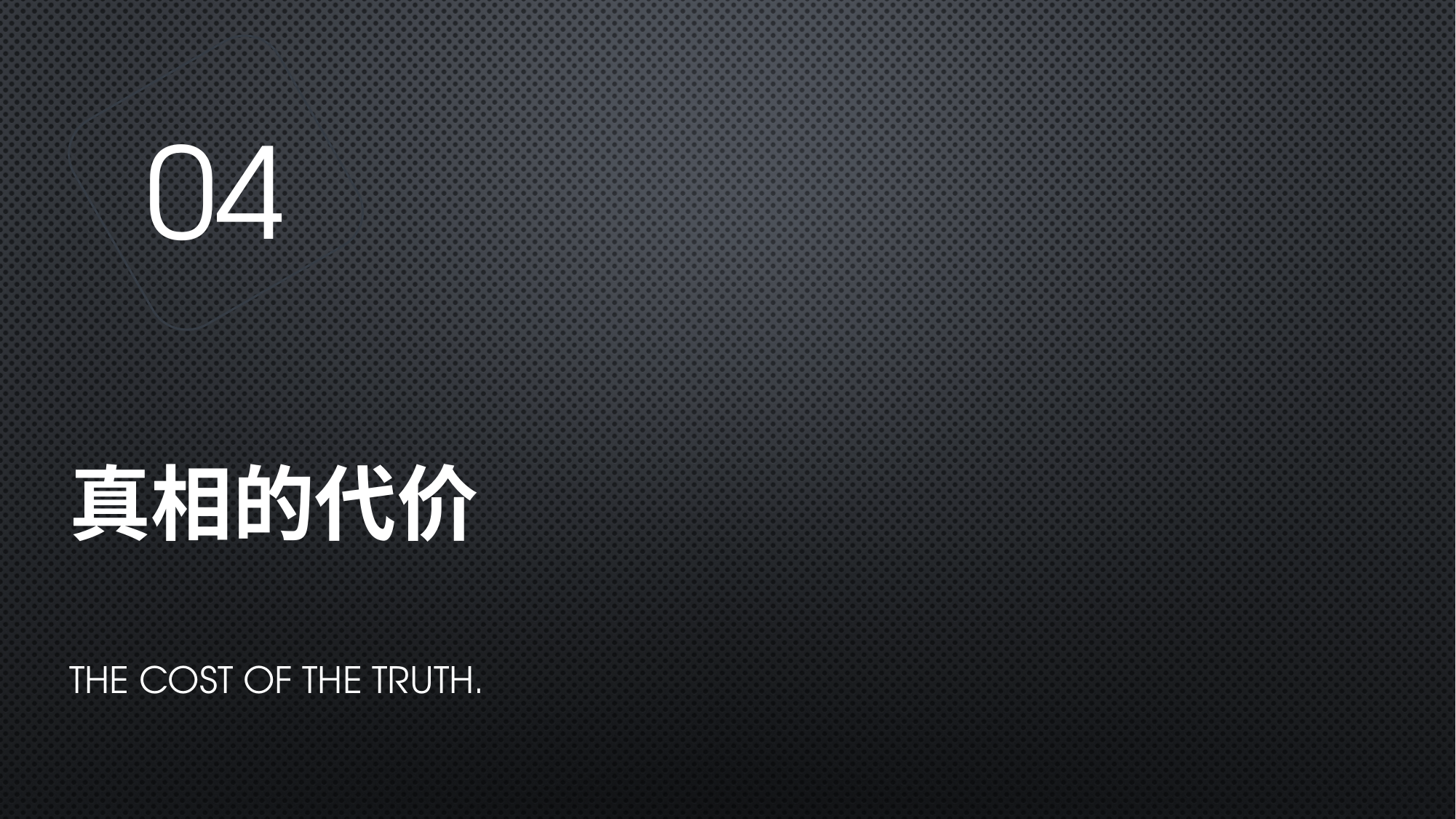

04
# 真相的代价
The cost of the truth.